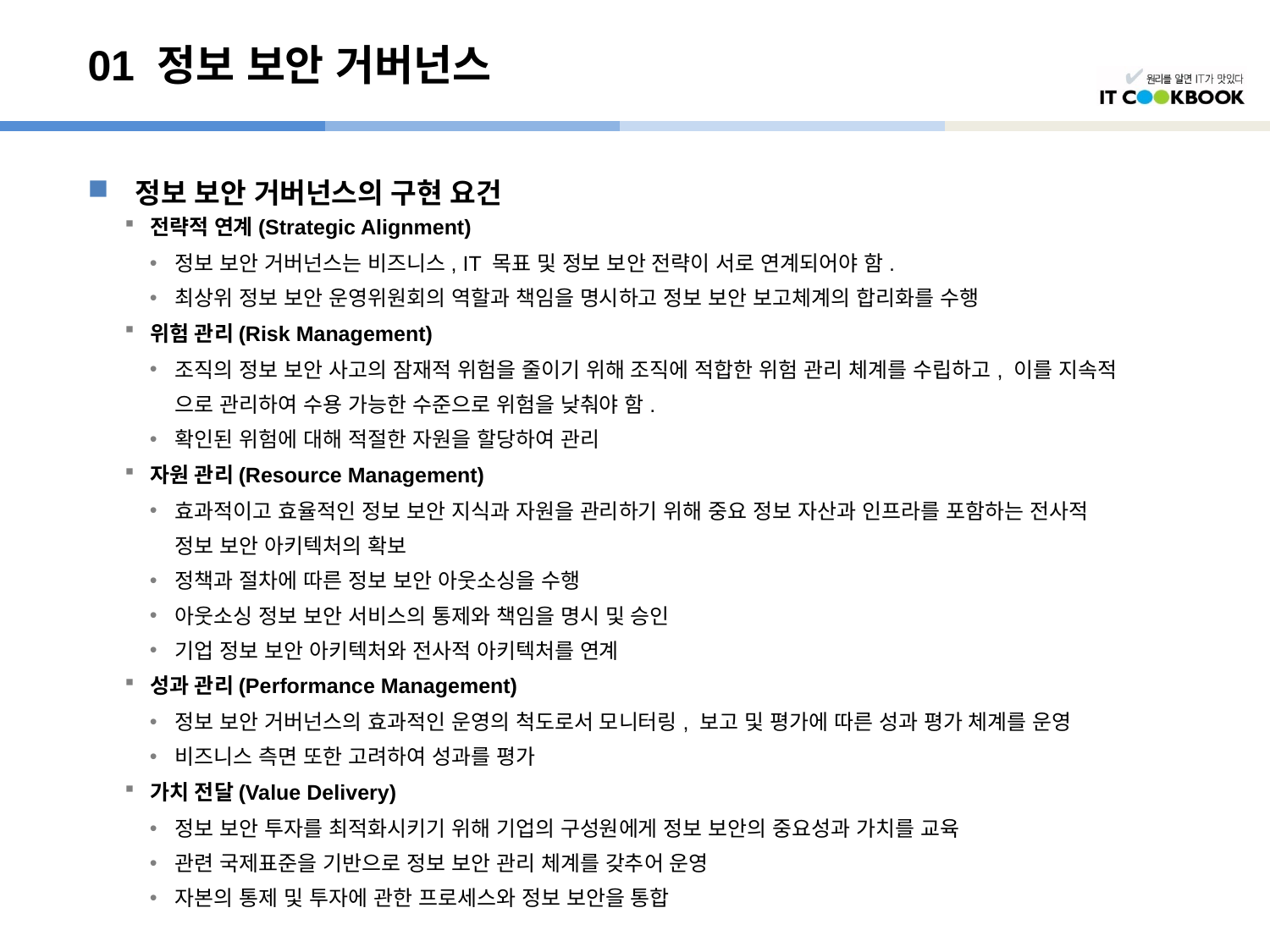

# 01 정보 보안 거버넌스
정보 보안 거버넌스의 구현 요건
전략적 연계(Strategic Alignment)
정보 보안 거버넌스는 비즈니스, IT 목표 및 정보 보안 전략이 서로 연계되어야 함.
최상위 정보 보안 운영위원회의 역할과 책임을 명시하고 정보 보안 보고체계의 합리화를 수행
위험 관리(Risk Management)
조직의 정보 보안 사고의 잠재적 위험을 줄이기 위해 조직에 적합한 위험 관리 체계를 수립하고, 이를 지속적
	으로 관리하여 수용 가능한 수준으로 위험을 낮춰야 함.
확인된 위험에 대해 적절한 자원을 할당하여 관리
자원 관리(Resource Management)
효과적이고 효율적인 정보 보안 지식과 자원을 관리하기 위해 중요 정보 자산과 인프라를 포함하는 전사적
	정보 보안 아키텍처의 확보
정책과 절차에 따른 정보 보안 아웃소싱을 수행
아웃소싱 정보 보안 서비스의 통제와 책임을 명시 및 승인
기업 정보 보안 아키텍처와 전사적 아키텍처를 연계
성과 관리(Performance Management)
정보 보안 거버넌스의 효과적인 운영의 척도로서 모니터링, 보고 및 평가에 따른 성과 평가 체계를 운영
비즈니스 측면 또한 고려하여 성과를 평가
가치 전달(Value Delivery)
정보 보안 투자를 최적화시키기 위해 기업의 구성원에게 정보 보안의 중요성과 가치를 교육
관련 국제표준을 기반으로 정보 보안 관리 체계를 갖추어 운영
자본의 통제 및 투자에 관한 프로세스와 정보 보안을 통합